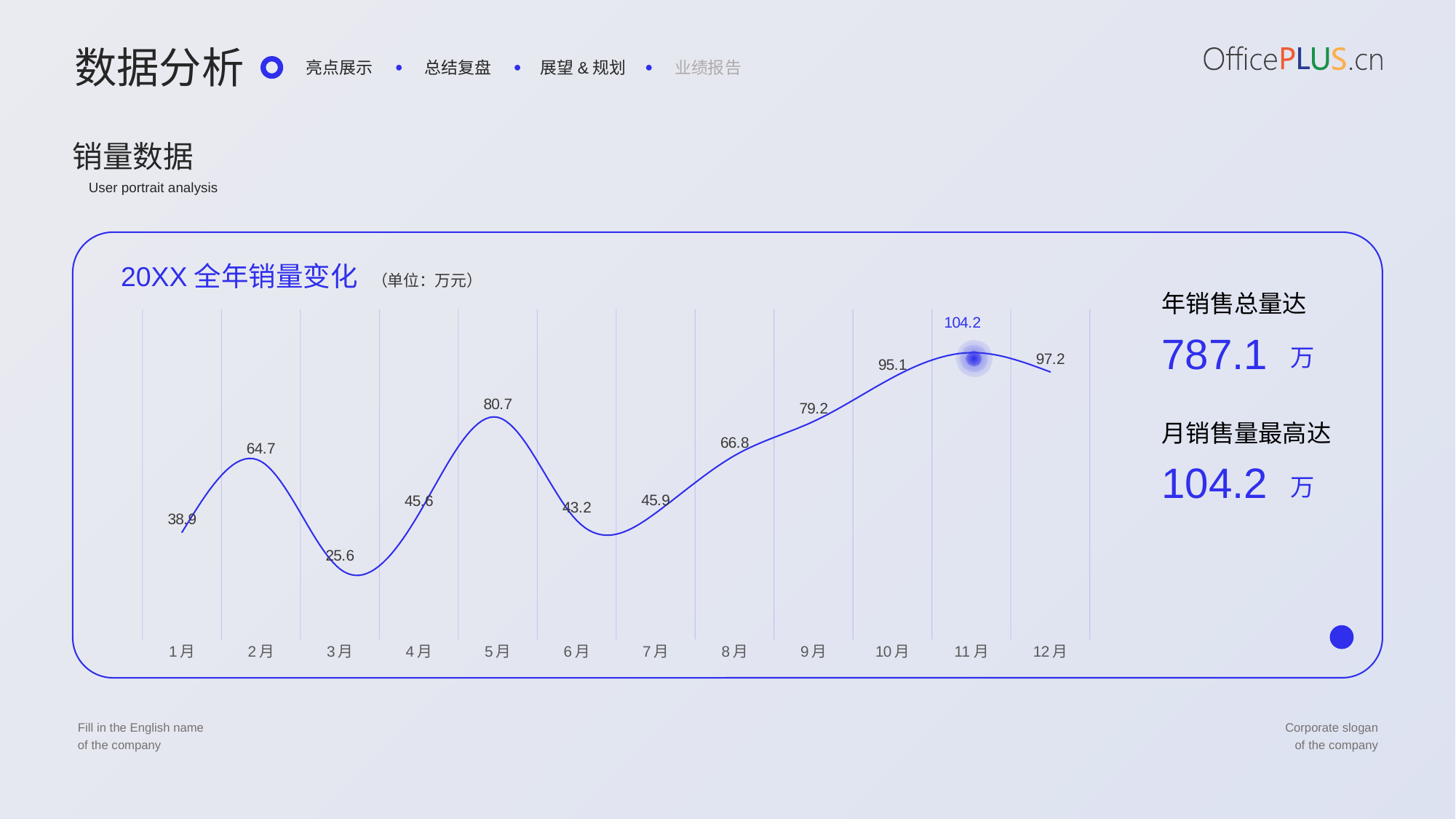

数据分析

亮点展示
总结复盘
展望&规划
业绩报告

销量数据
User portrait analysis

20XX全年销量变化
（单位：万元）
年销售总量达

### Chart

| Category | 系列 1 |
|---|---|
| 1月 | 38.9 |
| 2月 | 64.7 |
| 3月 | 25.6 |
| 4月 | 45.6 |
| 5月 | 80.7 |
| 6月 | 43.2 |
| 7月 | 45.9 |
| 8月 | 66.8 |
| 9月 | 79.2 |
| 10月 | 95.1 |
| 11月 | 104.2 |
| 12月 | 97.2 |
787.1
万

月销售量最高达
104.2
万

Fill in the English name
of the company
Corporate slogan
of the company